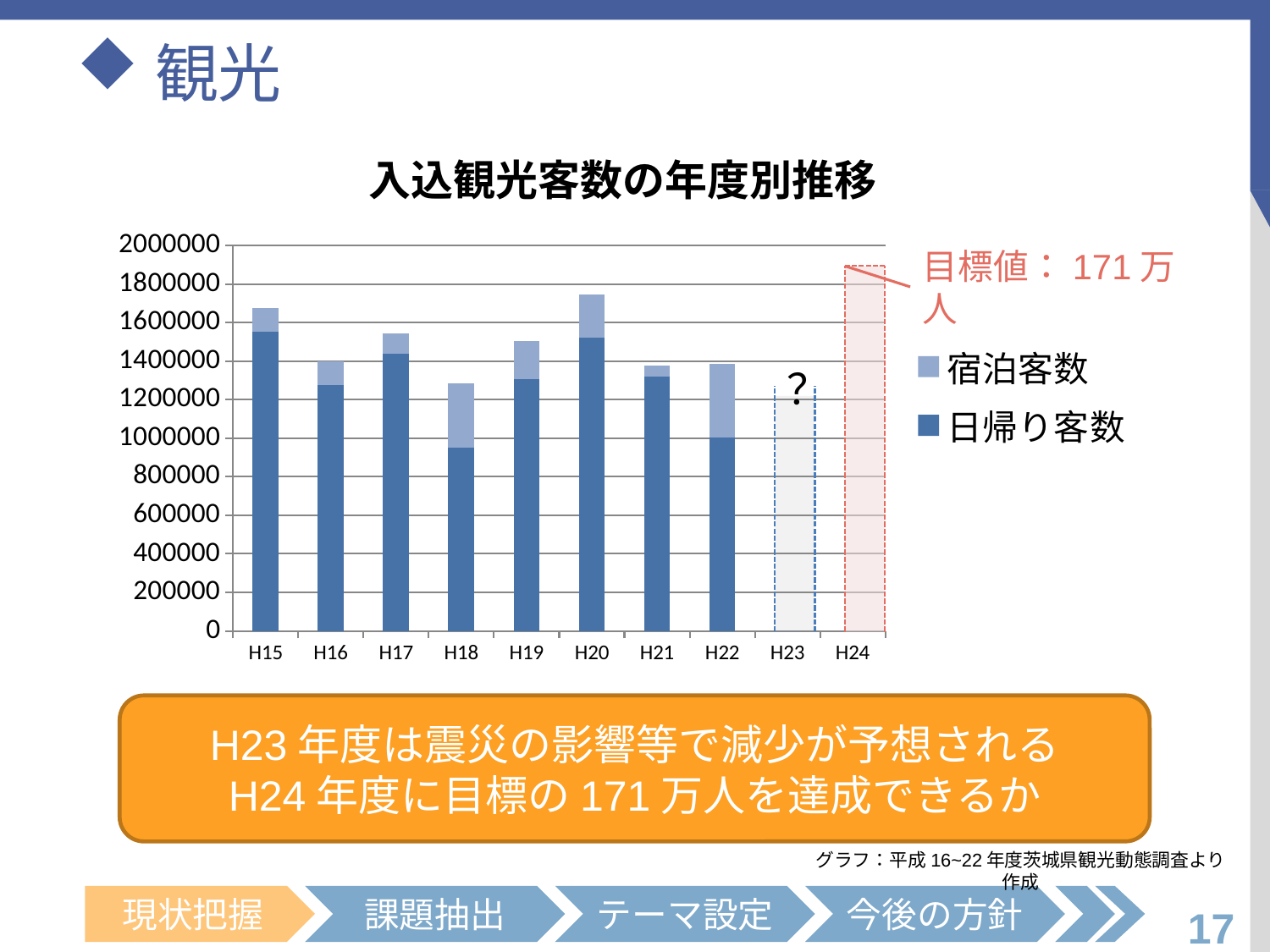

# 観光

### Chart: 入込観光客数の年度別推移

| Category | 日帰り客数 | 宿泊客数 |
|---|---|---|
| H15 | 1553300.0 | 120300.0 |
| H16 | 1277700.0 | 121700.0 |
| H17 | 1437800.0 | 104500.0 |
| H18 | 950500.0 | 333900.0 |
| H19 | 1307000.0 | 195090.0 |
| H20 | 1520300.0 | 227200.0 |
| H21 | 1320800.0 | 55000.0 |
| H22 | 1001900.0 | 383100.0 |
| H23 | 0.0 | 0.0 |
| H24 | 0.0 | 0.0 |
目標値：171万人
？

H23年度は震災の影響等で減少が予想される
H24年度に目標の171万人を達成できるか
グラフ：平成16~22年度茨城県観光動態調査より作成
現状把握
課題抽出
テーマ設定
今後の方針

17